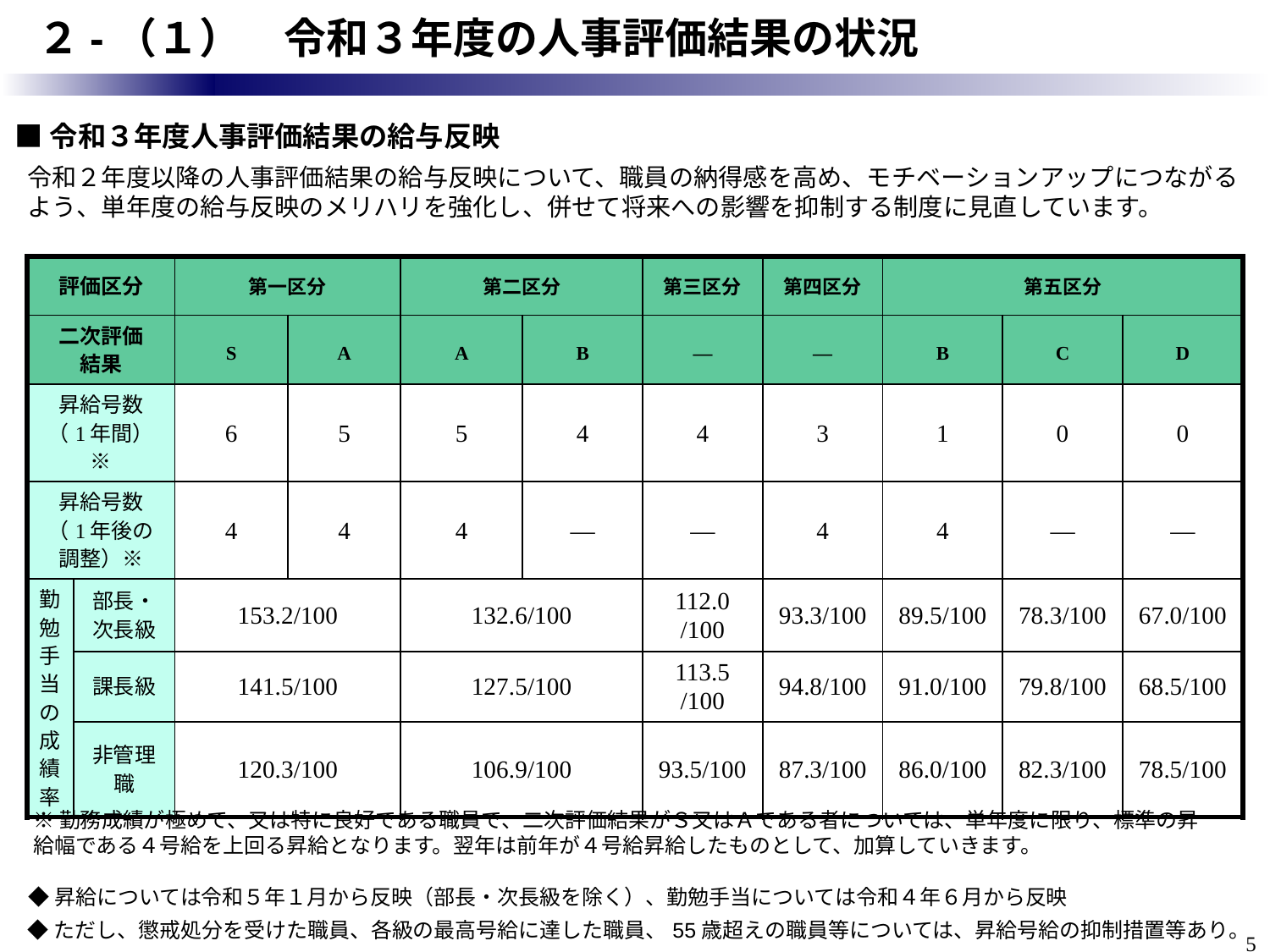

# ２-（１）　令和３年度の人事評価結果の状況
■令和３年度人事評価結果の給与反映
令和２年度以降の人事評価結果の給与反映について、職員の納得感を高め、モチベーションアップにつながるよう、単年度の給与反映のメリハリを強化し、併せて将来への影響を抑制する制度に見直しています。
| 評価区分 |  | 第一区分 |  | 第二区分 |  | 第三区分 | 第四区分 | 第五区分 |  |  |
| --- | --- | --- | --- | --- | --- | --- | --- | --- | --- | --- |
| 二次評価 結果 |  | S | A | A | B | ― | ― | B | C | D |
| 昇給号数 （1年間）※ |  | 6 | 5 | 5 | 4 | 4 | 3 | 1 | 0 | 0 |
| 昇給号数 （1年後の 調整）※ |  | 4 | 4 | 4 | ― | ― | 4 | 4 | ― | ― |
| 勤勉手当の成績率 | 部長・ 次長級 | 153.2/100 |  | 132.6/100 |  | 112.0 /100 | 93.3/100 | 89.5/100 | 78.3/100 | 67.0/100 |
|  | 課長級 | 141.5/100 |  | 127.5/100 |  | 113.5 /100 | 94.8/100 | 91.0/100 | 79.8/100 | 68.5/100 |
|  | 非管理職 | 120.3/100 |  | 106.9/100 |  | 93.5/100 | 87.3/100 | 86.0/100 | 82.3/100 | 78.5/100 |
※勤務成績が極めて、又は特に良好である職員で、二次評価結果がＳ又はＡである者については、単年度に限り、標準の昇給幅である４号給を上回る昇給となります。翌年は前年が４号給昇給したものとして、加算していきます。
◆昇給については令和５年１月から反映（部長・次長級を除く）、勤勉手当については令和４年６月から反映
◆ただし、懲戒処分を受けた職員、各級の最高号給に達した職員、55歳超えの職員等については、昇給号給の抑制措置等あり。
5